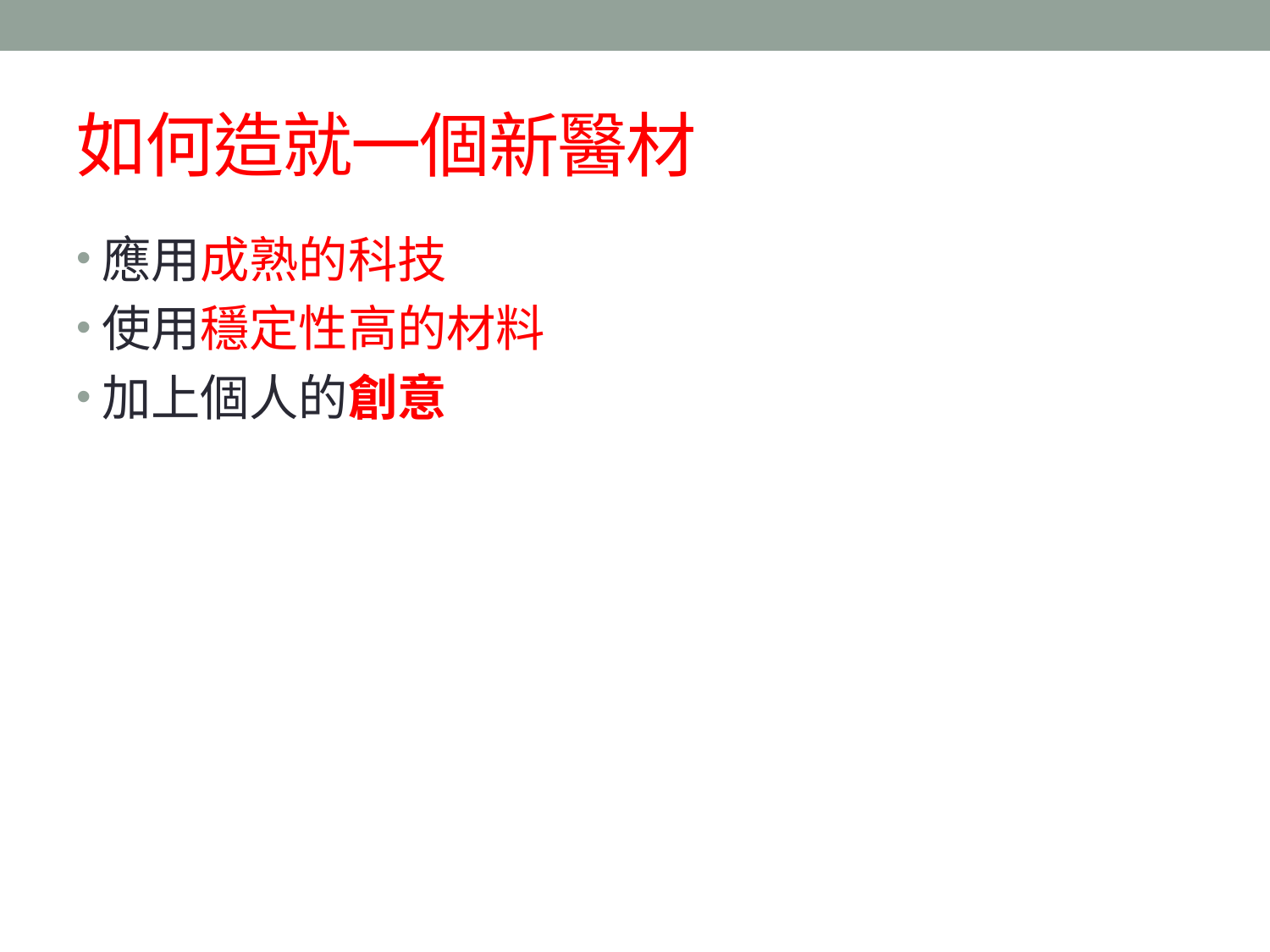

# 如何造就一個新醫材
應用成熟的科技
使用穩定性高的材料
加上個人的創意